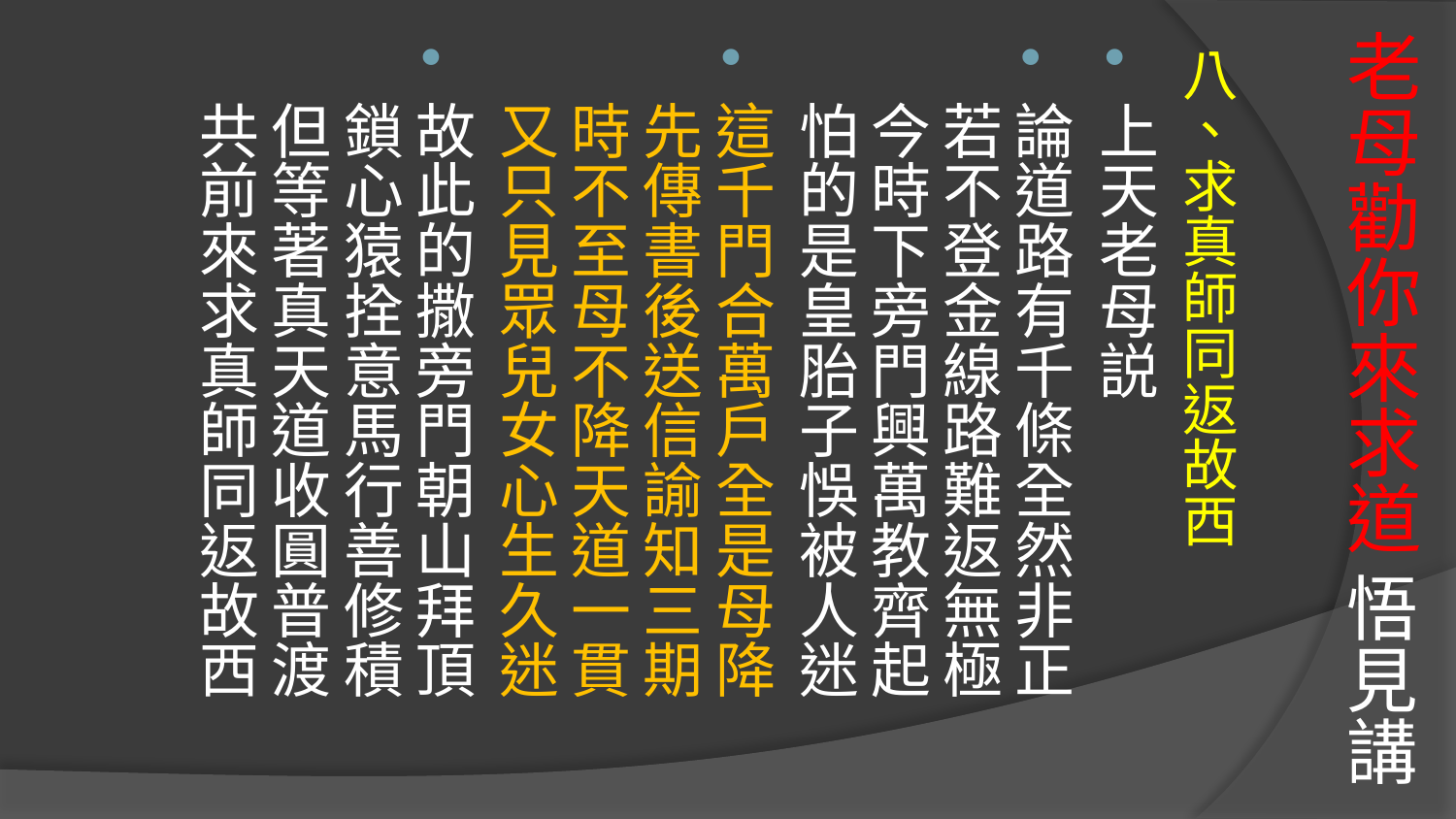

# 老母勸你來求道 悟見講
八、求真師同返故西
上天老母説
論道路有千條全然非正
若不登金線路難返無極 　
今時下旁門興萬教齊起 　
怕的是皇胎子悞被人迷
這千門合萬戶全是母降
先傳書後送信諭知三期
時不至母不降天道一貫
又只見眾兒女心生久迷
故此的撒旁門朝山拜頂
鎖心猿拴意馬行善修積
但等著真天道收圓普渡
共前來求真師同返故西